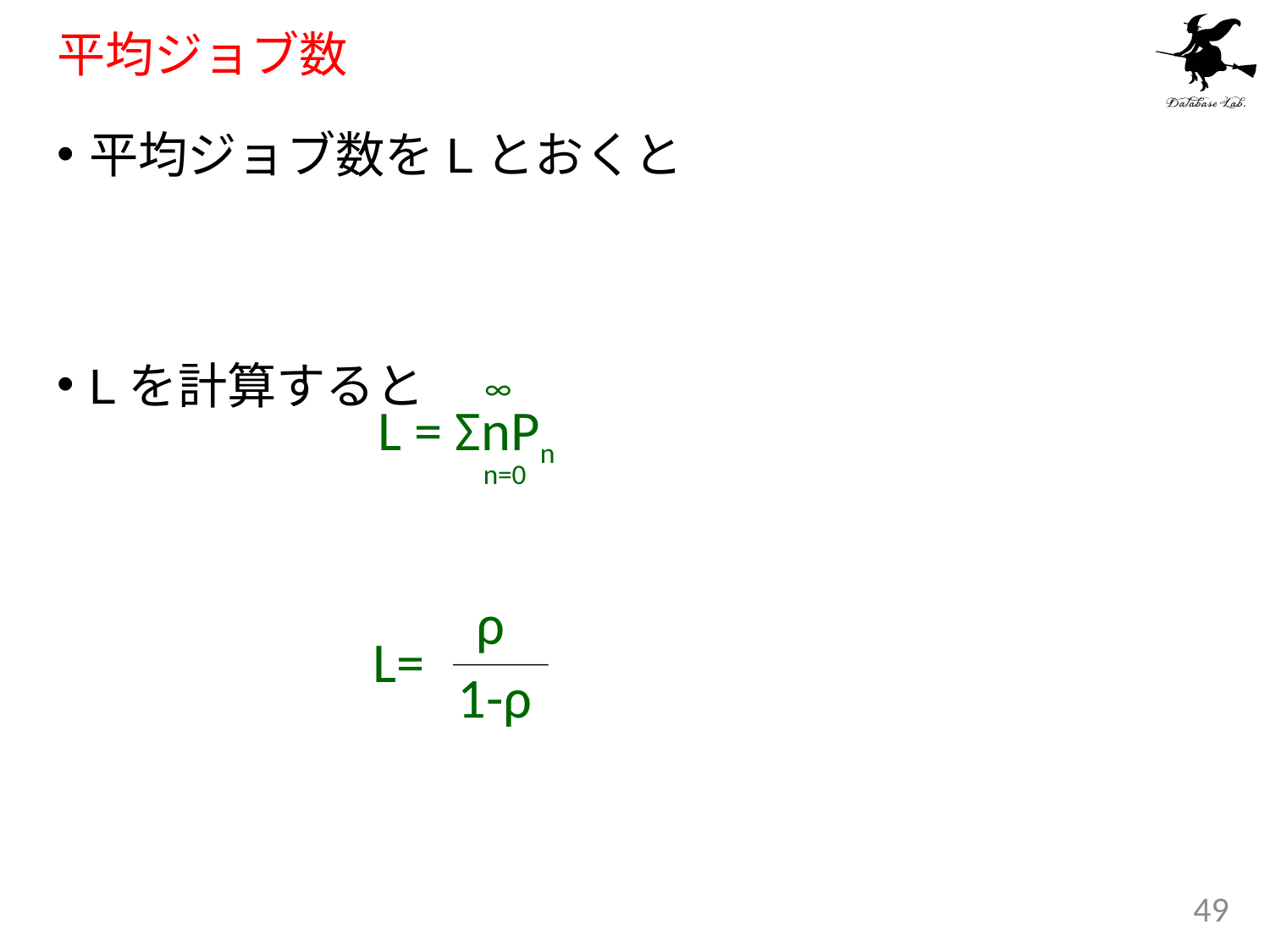

# 平均ジョブ数
平均ジョブ数をLとおくと

Lを計算すると
∞
L = ΣnPn
n=0
ρ
L=
1-ρ

49